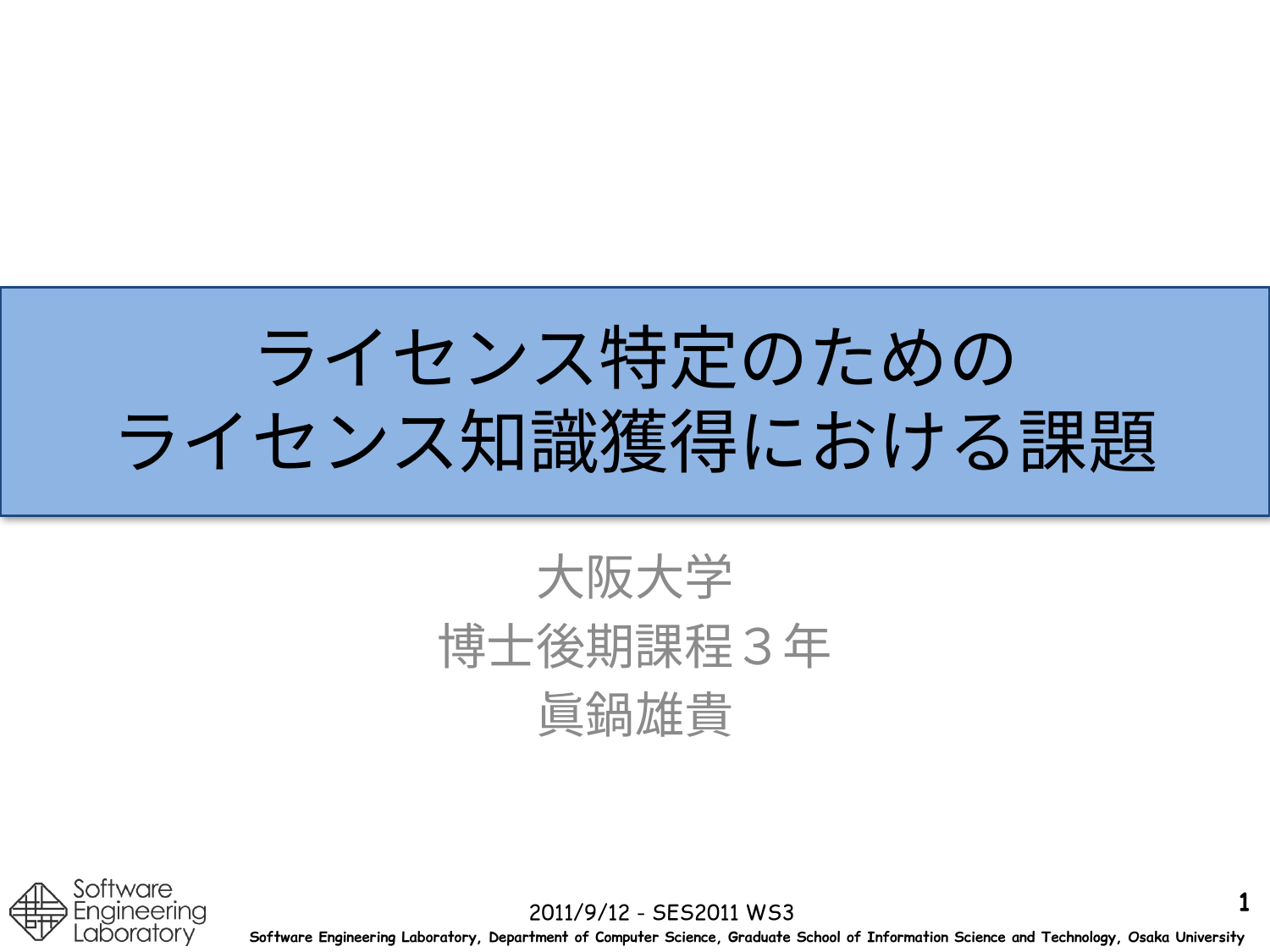

# ライセンス特定のための ライセンス知識獲得における課題
大阪大学
博士後期課程３年
眞鍋雄貴
1
2011/9/12 - SES2011 WS3